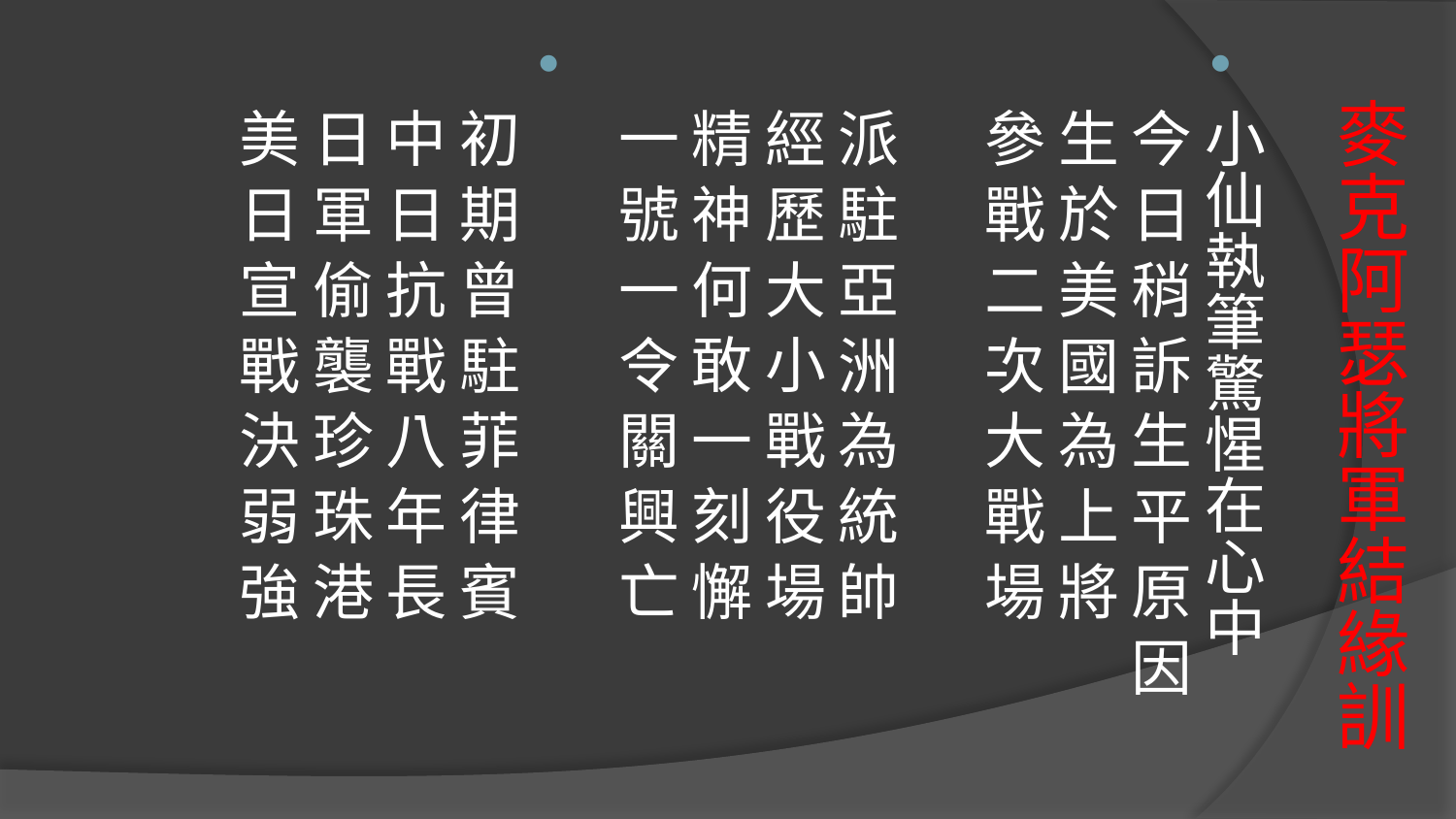

# 麥克阿瑟將軍結緣訓
小仙執筆驚惺在心中 
今 日 稍 訴 生 平 原 因
生 於 美 國 為 上 將 
參 戰 二 次 大 戰 場
派 駐 亞 洲 為 統 帥
經 歷 大 小 戰 役 場 
精 神 何 敢 一 刻 懈
一 號 一 令 關 興 亡
初 期 曾 駐 菲 律 賓 
中 日 抗 戰 八 年 長
日 軍 偷 襲 珍 珠 港
美 日 宣 戰 決 弱 強